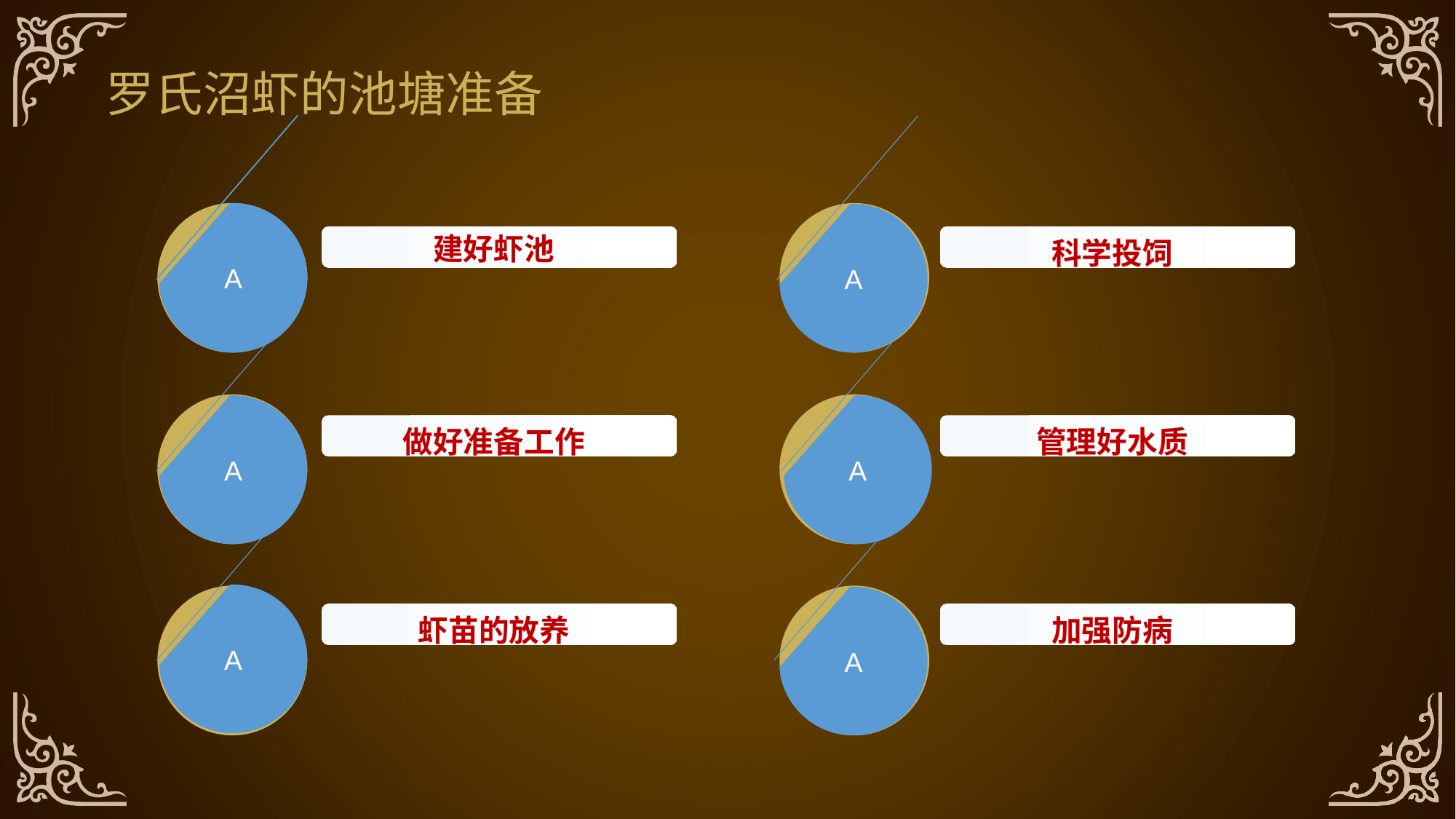

罗氏沼虾的池塘准备
A
A
A

A
建好虾池
科学投饲

A
A

做好准备工作
管理好水质

A
A

虾苗的放养
加强防病